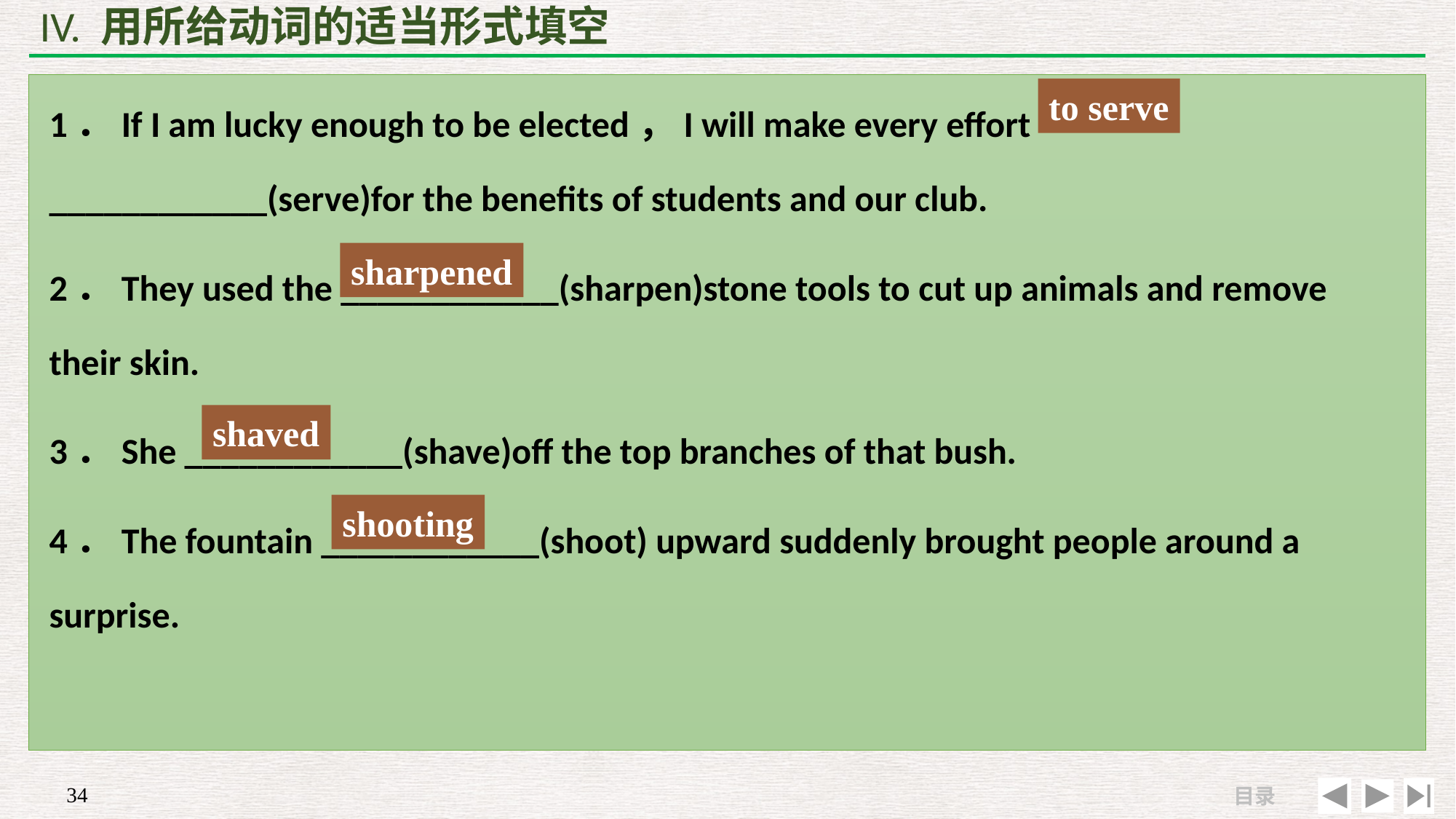

# IV. 用所给动词的适当形式填空
1．If I am lucky enough to be elected，I will make every effort ____________(serve)for the benefits of students and our club.
2．They used the ____________(sharpen)stone tools to cut up animals and remove their skin.
3．She ____________(shave)off the top branches of that bush.
4．The fountain ____________(shoot) upward suddenly brought people around a surprise.

to serve
sharpened
shaved
shooting